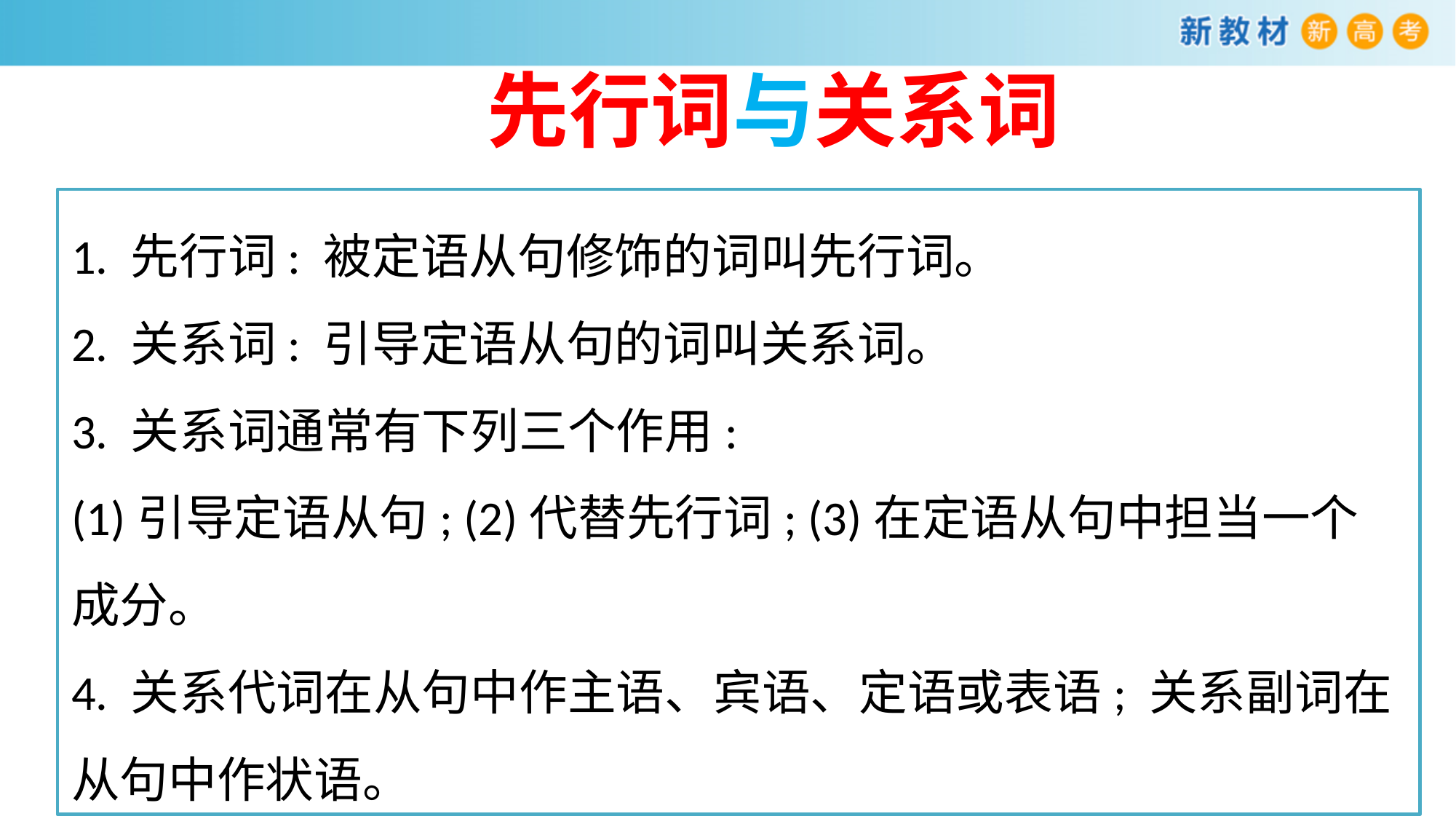

先行词与关系词
1. 先行词: 被定语从句修饰的词叫先行词。
2. 关系词: 引导定语从句的词叫关系词。
3. 关系词通常有下列三个作用:
(1)引导定语从句; (2)代替先行词; (3)在定语从句中担当一个成分。
4. 关系代词在从句中作主语、宾语、定语或表语; 关系副词在从句中作状语。